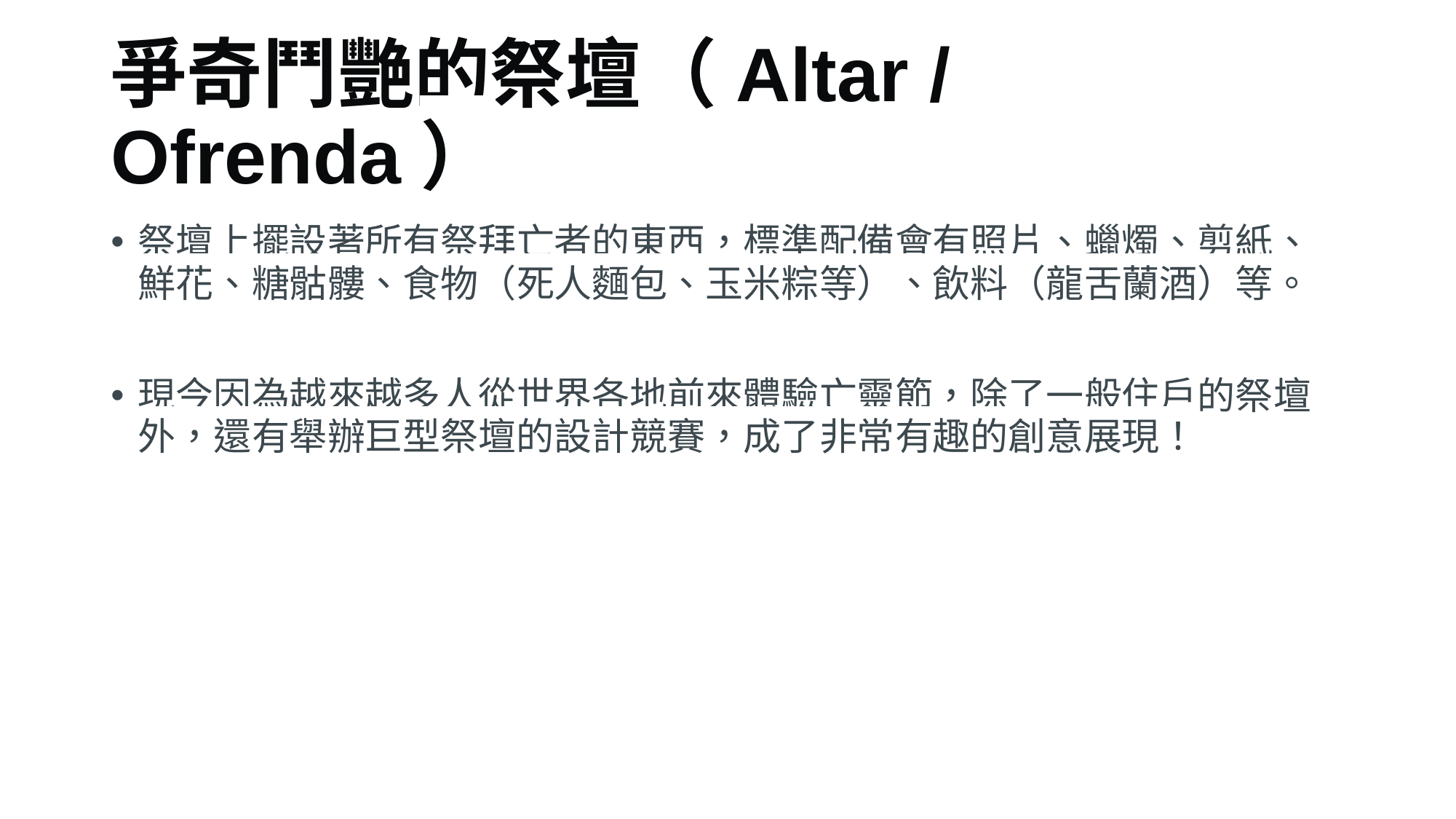

# 爭奇鬥艷的祭壇（Altar / Ofrenda）
祭壇上擺設著所有祭拜亡者的東西，標準配備會有照片、蠟燭、剪紙、鮮花、糖骷髏、食物（死人麵包、玉米粽等）、飲料（龍舌蘭酒）等。

現今因為越來越多人從世界各地前來體驗亡靈節，除了一般住戶的祭壇外，還有舉辦巨型祭壇的設計競賽，成了非常有趣的創意展現！